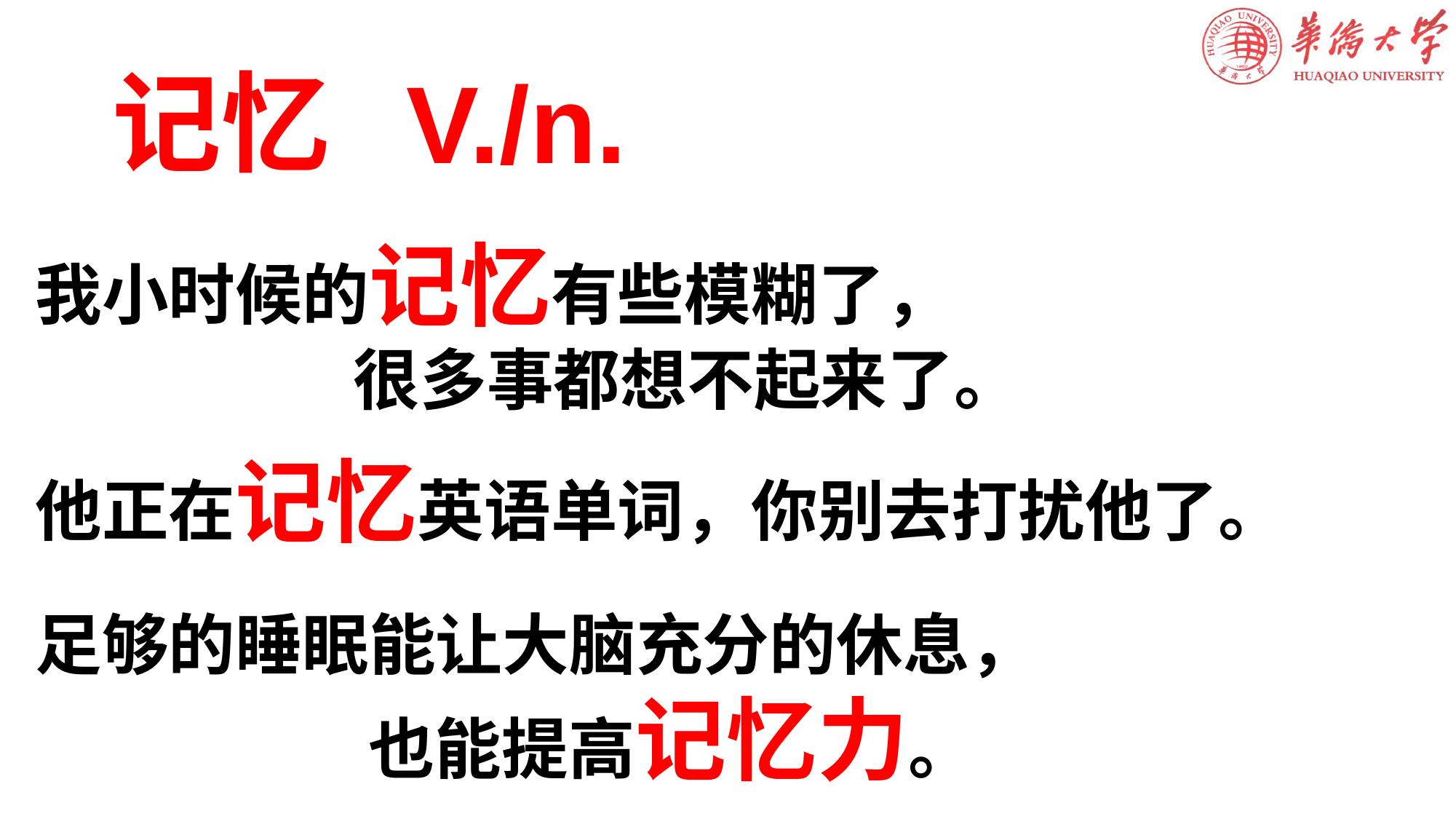

# 记忆  V./n.
我小时候的记忆有些模糊了，
                    很多事都想不起来了。
他正在记忆英语单词，你别去打扰他了。
足够的睡眠能让大脑充分的休息，
                     也能提高记忆力。